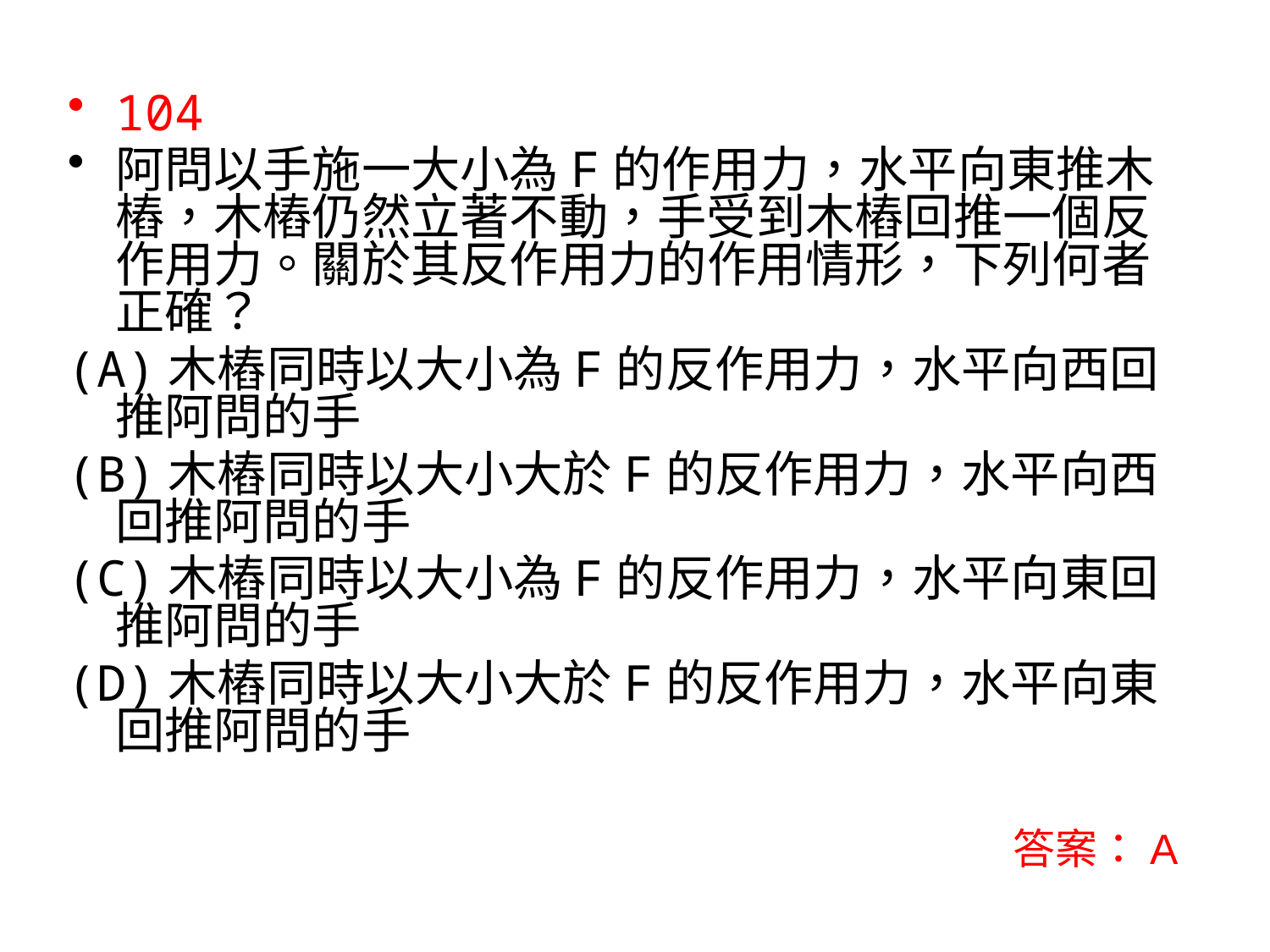

104
阿問以手施一大小為F的作用力，水平向東推木樁，木樁仍然立著不動，手受到木樁回推一個反作用力。關於其反作用力的作用情形，下列何者正確？
(A)木樁同時以大小為F的反作用力，水平向西回推阿問的手
(B)木樁同時以大小大於F的反作用力，水平向西回推阿問的手
(C)木樁同時以大小為F的反作用力，水平向東回推阿問的手
(D)木樁同時以大小大於F的反作用力，水平向東回推阿問的手
答案：A